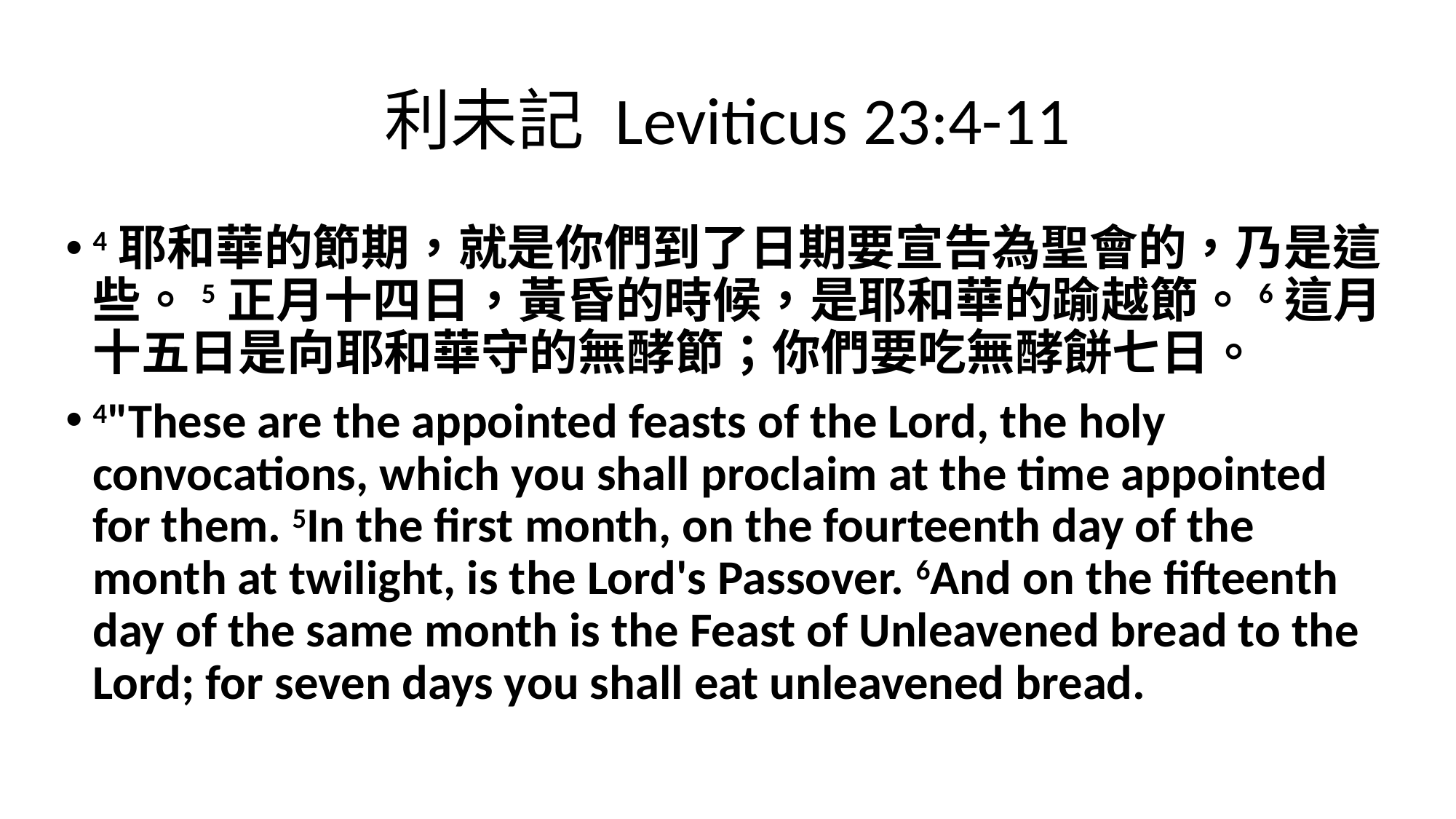

# 利未記 Leviticus 23:4-11
4耶和華的節期，就是你們到了日期要宣告為聖會的，乃是這些。5正月十四日，黃昏的時候，是耶和華的踰越節。6這月十五日是向耶和華守的無酵節；你們要吃無酵餅七日。
4"These are the appointed feasts of the Lord, the holy convocations, which you shall proclaim at the time appointed for them. 5In the first month, on the fourteenth day of the month at twilight, is the Lord's Passover. 6And on the fifteenth day of the same month is the Feast of Unleavened bread to the Lord; for seven days you shall eat unleavened bread.